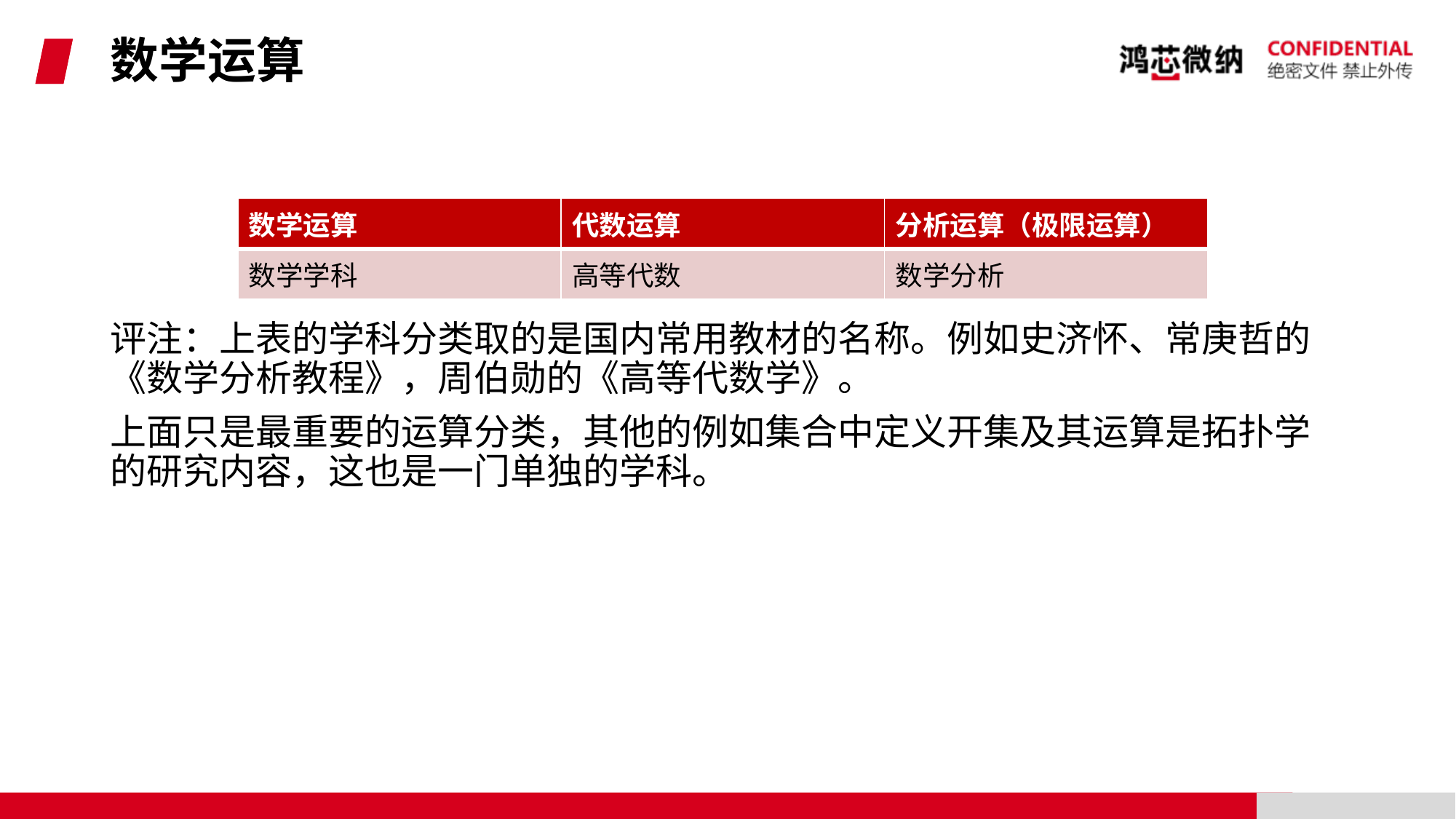

# 数学运算

评注：上表的学科分类取的是国内常用教材的名称。例如史济怀、常庚哲的《数学分析教程》，周伯勋的《高等代数学》。
上面只是最重要的运算分类，其他的例如集合中定义开集及其运算是拓扑学的研究内容，这也是一门单独的学科。

| 数学运算 | 代数运算 | 分析运算（极限运算） |
| --- | --- | --- |
| 数学学科 | 高等代数 | 数学分析 |